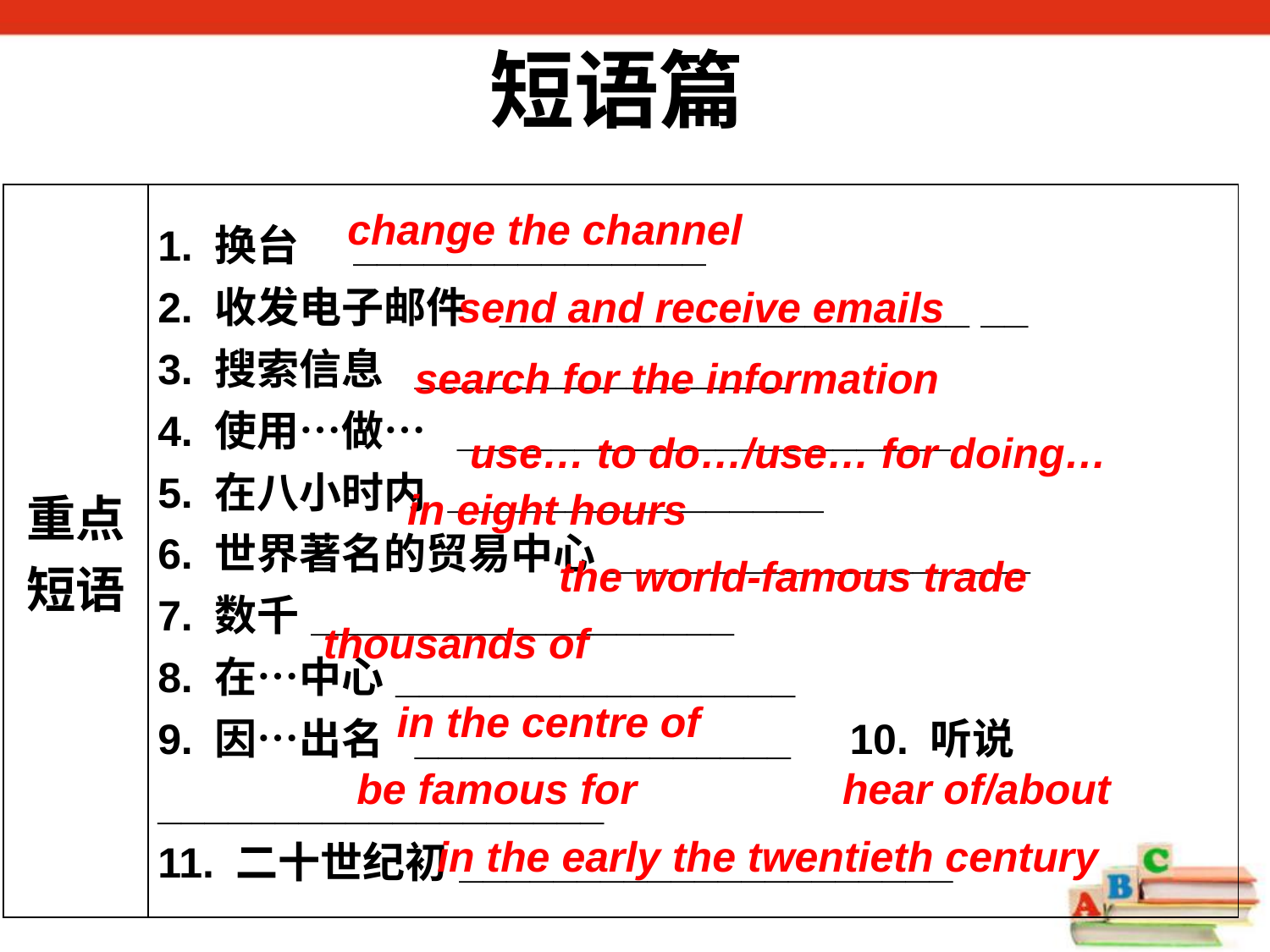

短语篇
| 重点 短语 | 1. 换台　\_\_\_\_\_\_\_\_\_\_\_\_\_\_\_ 2. 收发电子邮件 \_\_\_\_\_\_\_\_\_\_\_\_\_\_\_\_\_\_\_\_ \_\_ 3. 搜索信息 \_\_\_\_\_\_\_\_\_\_\_\_\_\_\_\_ 4. 使用…做… \_\_\_\_\_\_\_\_\_\_\_\_\_\_\_\_\_\_\_\_\_ 5. 在八小时内 \_\_\_\_\_\_\_\_\_\_\_\_\_\_\_\_ 6. 世界著名的贸易中心\_\_\_\_\_\_\_\_\_\_\_\_\_\_\_\_\_\_ 7. 数千\_\_\_\_\_\_\_\_\_\_\_\_\_\_\_\_\_\_ 8. 在…中心\_\_\_\_\_\_\_\_\_\_\_\_\_\_\_\_\_ 9. 因…出名 \_\_\_\_\_\_\_\_\_\_\_\_\_\_\_\_ 10. 听说 \_\_\_\_\_\_\_\_\_\_\_\_\_\_\_\_\_\_\_ 11. 二十世纪初\_\_\_\_\_\_\_\_\_\_\_\_\_\_\_\_\_\_\_\_\_ |
| --- | --- |
change the channel
send and receive emails
search for the information
use… to do…/use… for doing…
in eight hours
the world-famous trade
thousands of
in the centre of
be famous for
hear of/about
in the early the twentieth century